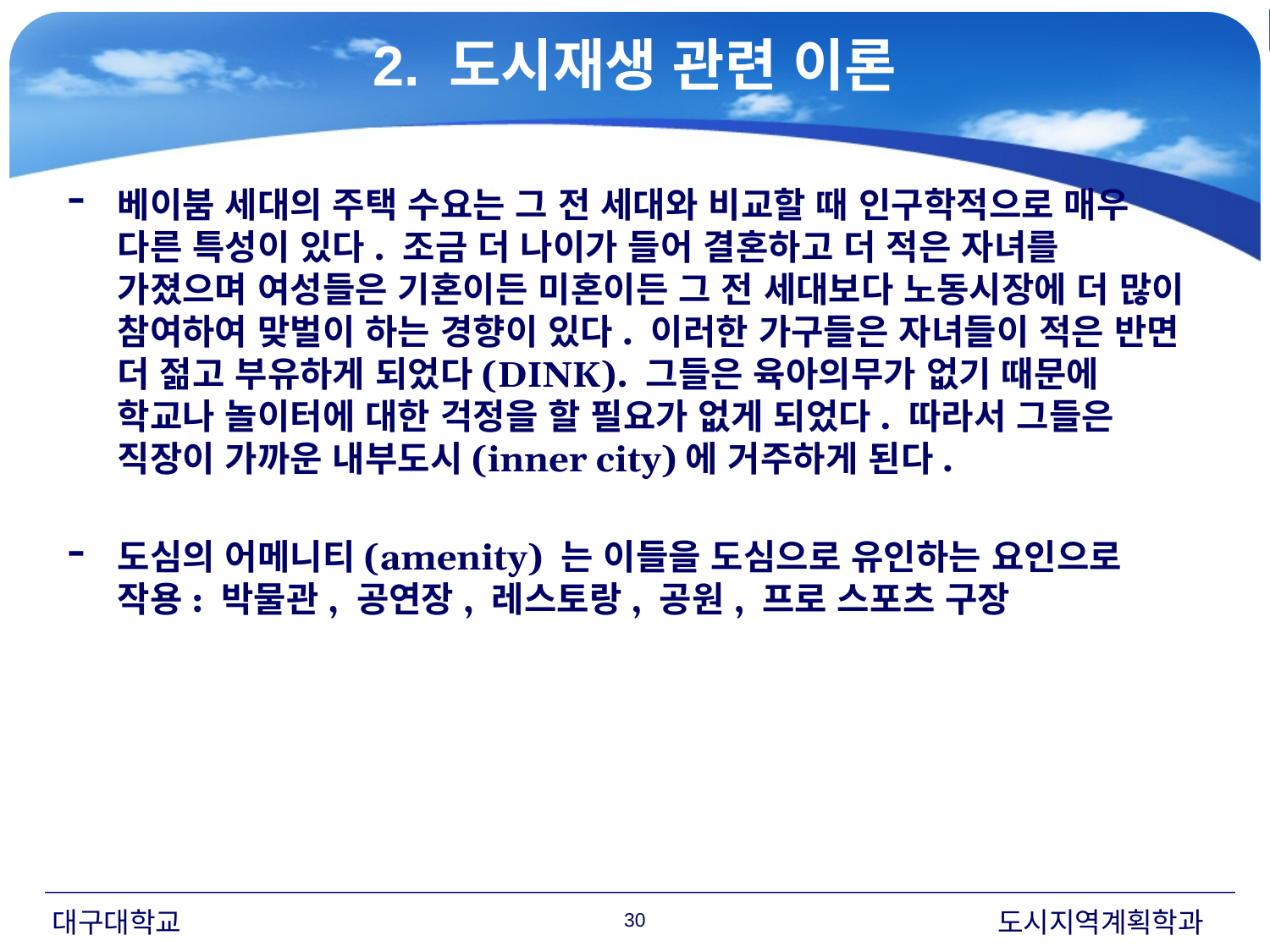

2. 도시재생 관련 이론
베이붐 세대의 주택 수요는 그 전 세대와 비교할 때 인구학적으로 매우 다른 특성이 있다. 조금 더 나이가 들어 결혼하고 더 적은 자녀를 가졌으며 여성들은 기혼이든 미혼이든 그 전 세대보다 노동시장에 더 많이 참여하여 맞벌이 하는 경향이 있다. 이러한 가구들은 자녀들이 적은 반면 더 젊고 부유하게 되었다(DINK). 그들은 육아의무가 없기 때문에 학교나 놀이터에 대한 걱정을 할 필요가 없게 되었다. 따라서 그들은 직장이 가까운 내부도시(inner city)에 거주하게 된다.

도심의 어메니티(amenity) 는 이들을 도심으로 유인하는 요인으로 작용: 박물관, 공연장, 레스토랑, 공원, 프로 스포츠 구장